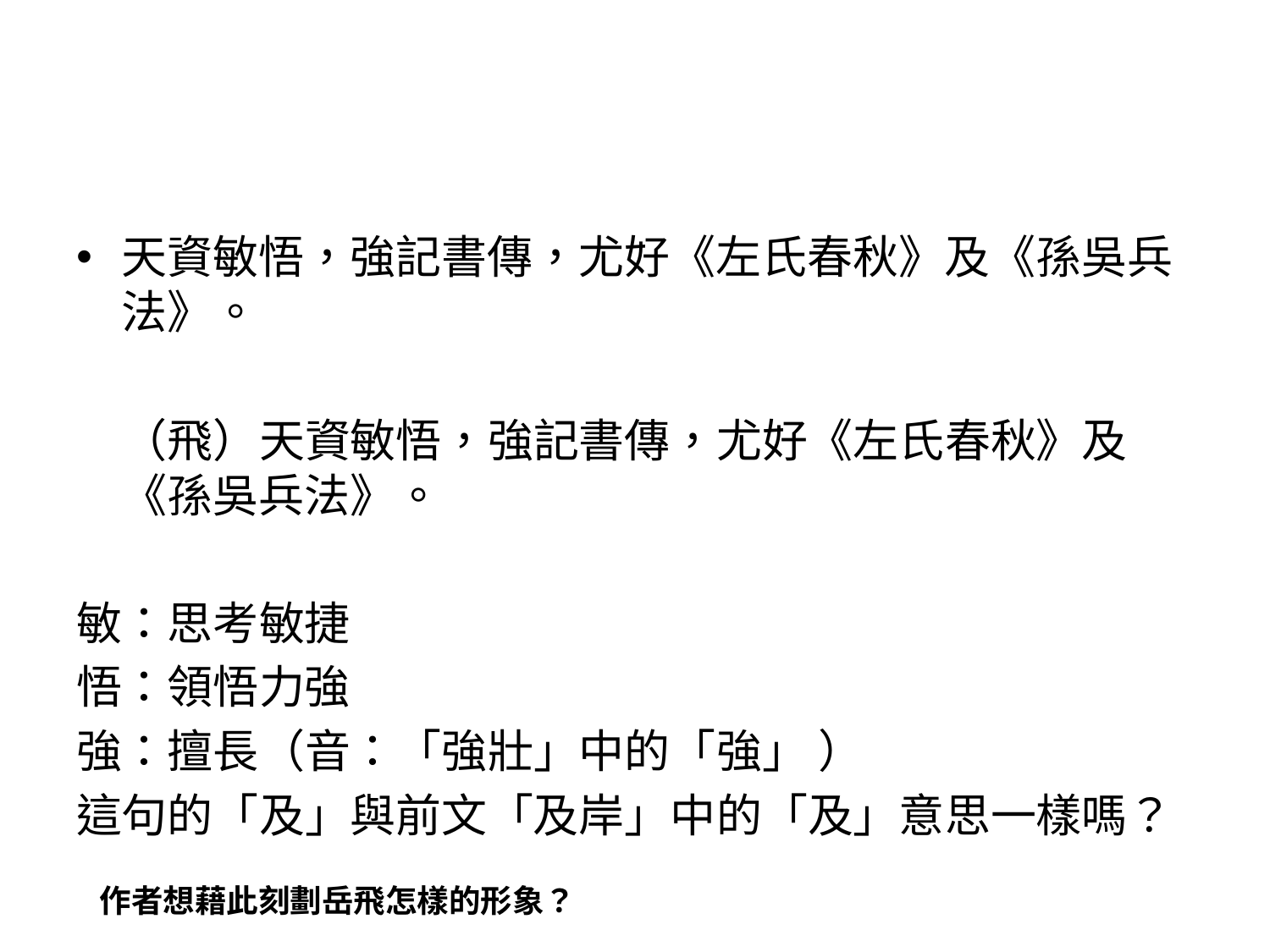

#
天資敏悟，強記書傳，尤好《左氏春秋》及《孫吳兵法》。

　（飛）天資敏悟，強記書傳，尤好《左氏春秋》及《孫吳兵法》。

敏：思考敏捷
悟：領悟力強
強：擅長（音：「強壯」中的「強」 ）
這句的「及」與前文「及岸」中的「及」意思一樣嗎？

作者想藉此刻劃岳飛怎樣的形象？